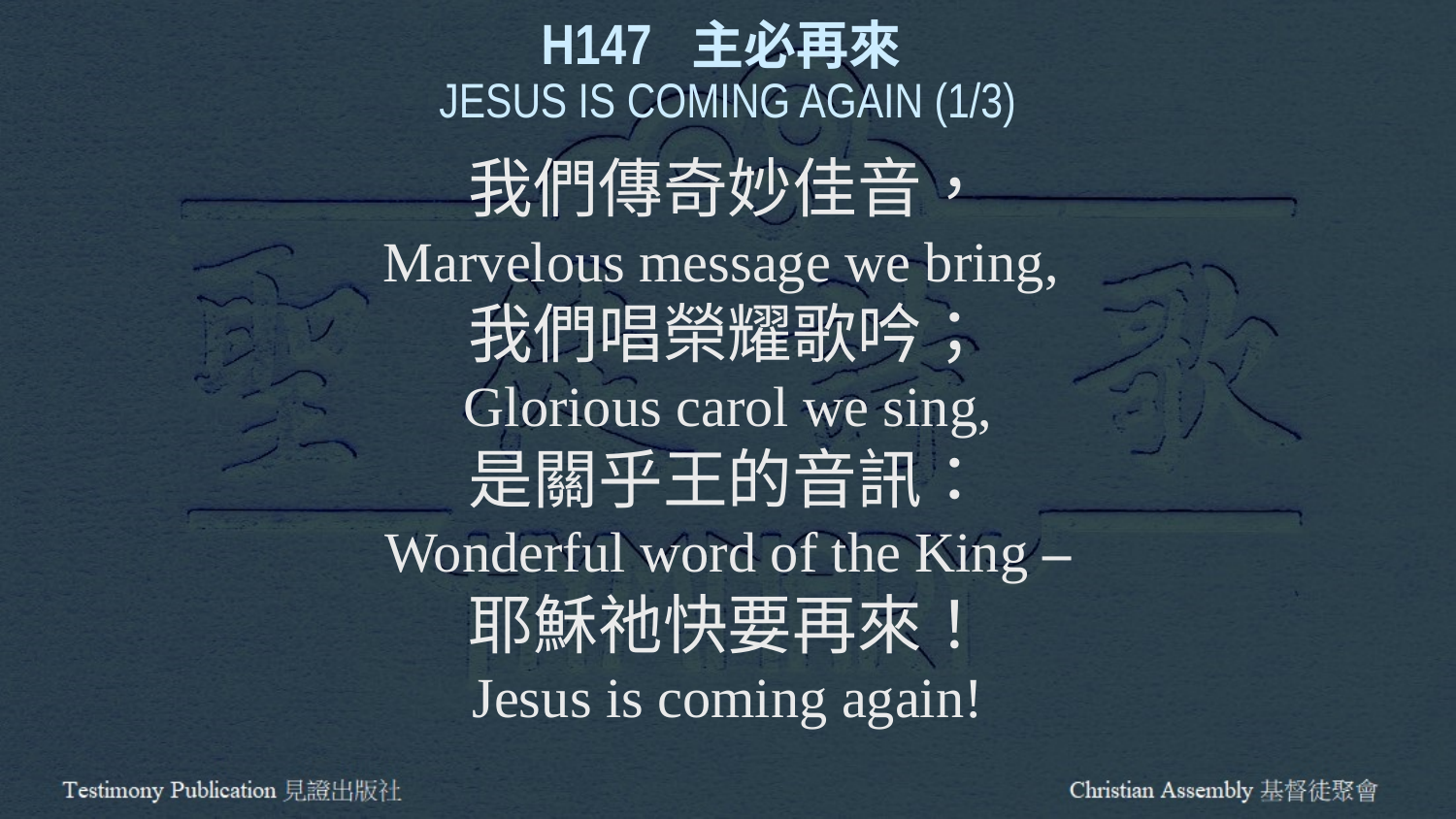

H147  主必再來
JESUS IS COMING AGAIN (1/3)
我們傳奇妙佳音，
Marvelous message we bring,
我們唱榮耀歌吟；
Glorious carol we sing,
是關乎王的音訊：
Wonderful word of the King –
耶穌祂快要再來！
Jesus is coming again!